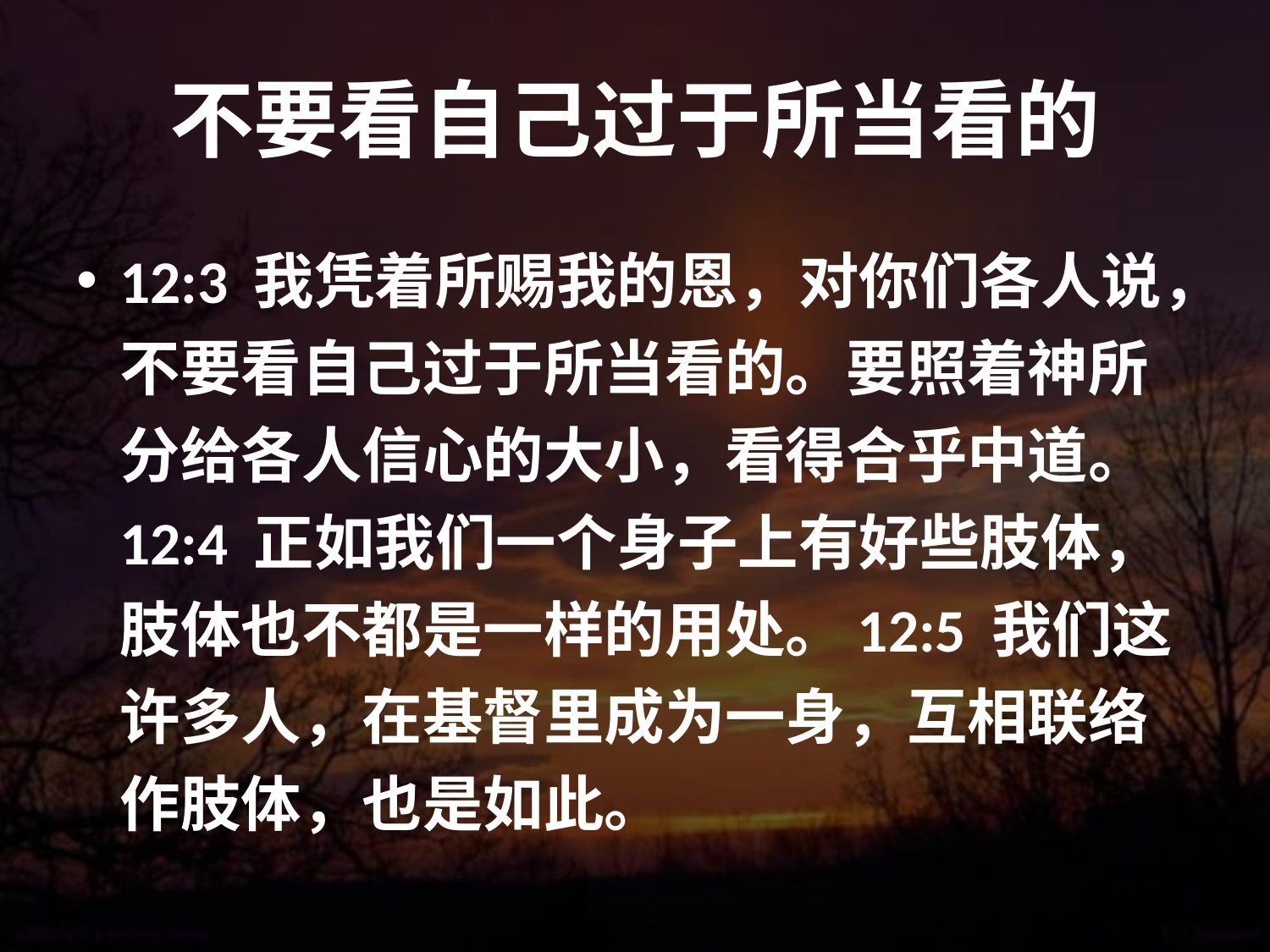

# 不要看自己过于所当看的
12:3 我凭着所赐我的恩，对你们各人说，不要看自己过于所当看的。要照着神所分给各人信心的大小，看得合乎中道。 12:4 正如我们一个身子上有好些肢体，肢体也不都是一样的用处。12:5 我们这许多人，在基督里成为一身，互相联络作肢体，也是如此。